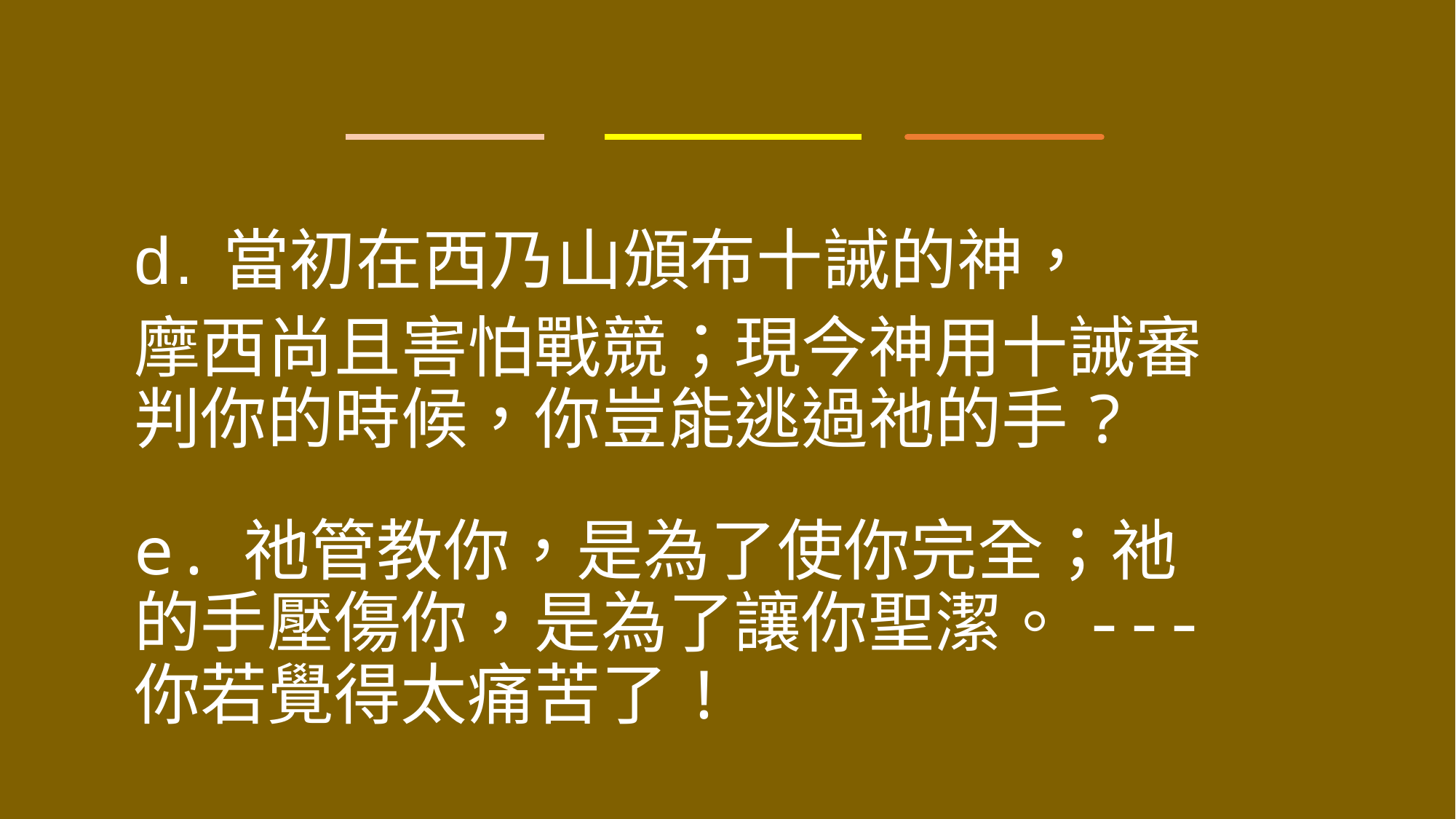

當初在西乃山頒布十誡的神，
摩西尚且害怕戰競；現今神用十誡審判你的時候，你豈能逃過祂的手?

e.	祂管教你，是為了使你完全；祂的手壓傷你，是為了讓你聖潔。--- 你若覺得太痛苦了!